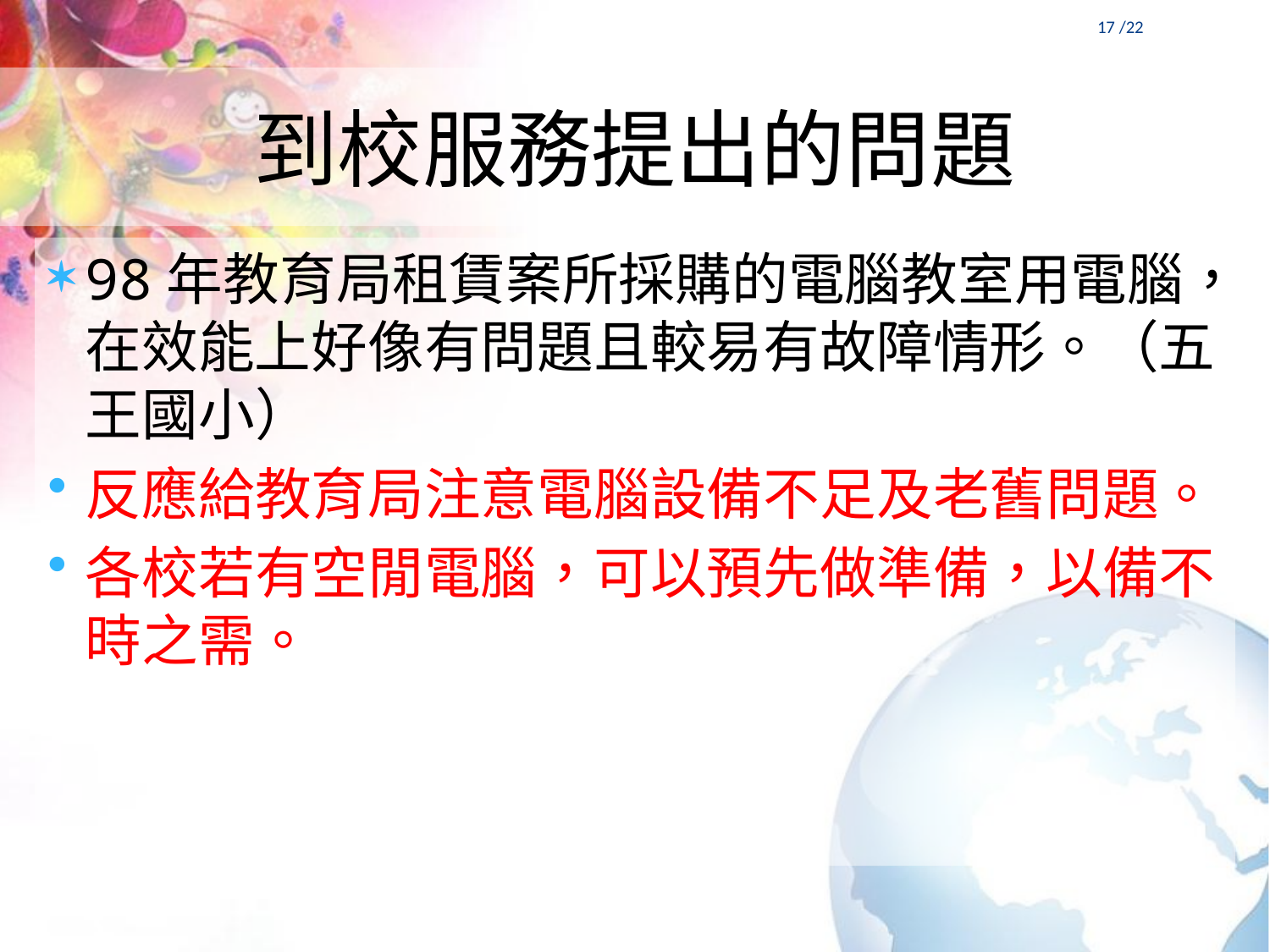

17 /22
# 到校服務提出的問題
98年教育局租賃案所採購的電腦教室用電腦，在效能上好像有問題且較易有故障情形。（五王國小）
反應給教育局注意電腦設備不足及老舊問題。
各校若有空閒電腦，可以預先做準備，以備不時之需。